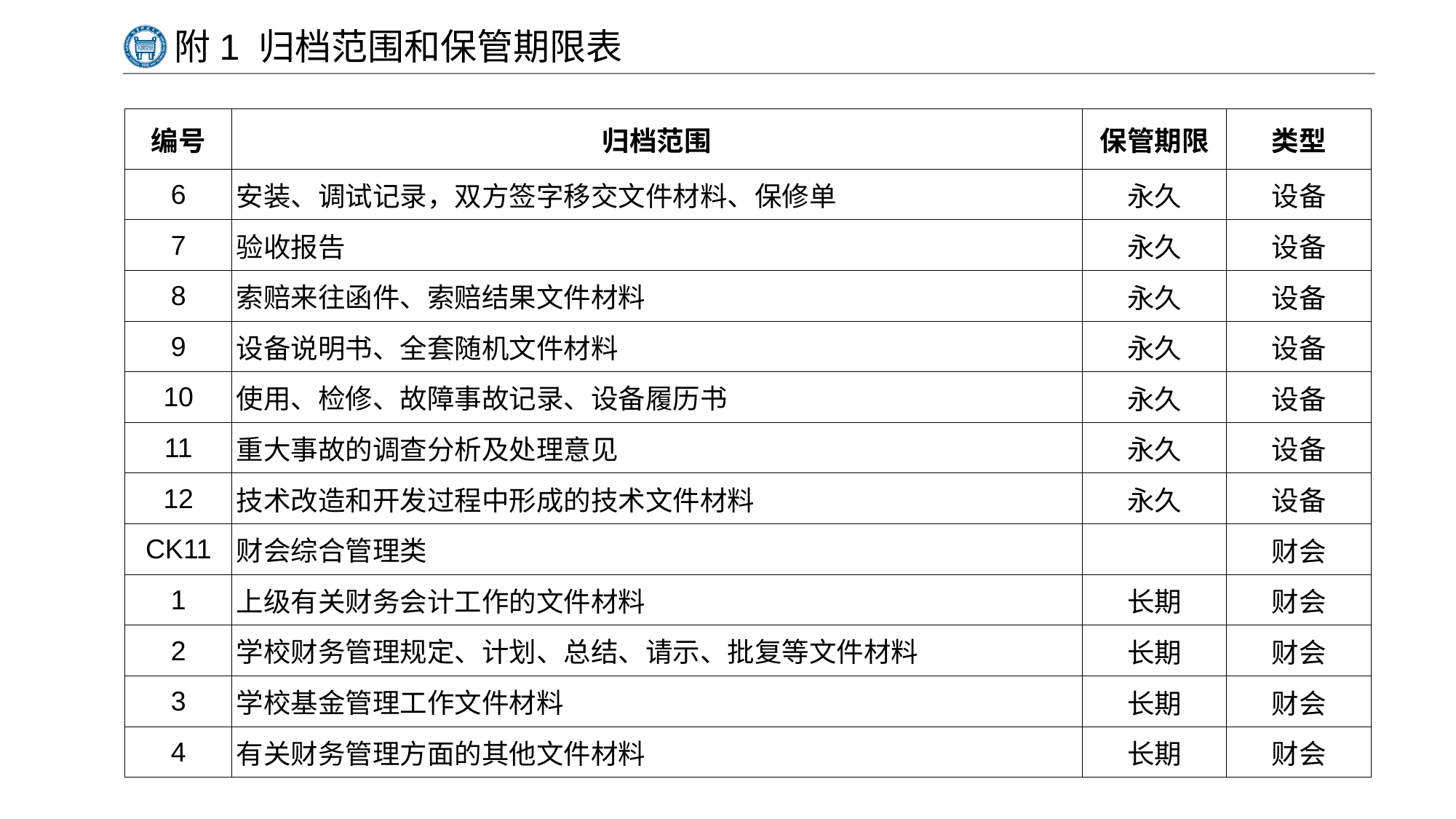

# 附1 归档范围和保管期限表
| 编号 | 归档范围 | 保管期限 | 类型 |
| --- | --- | --- | --- |
| 6 | 安装、调试记录，双方签字移交文件材料、保修单 | 永久 | 设备 |
| 7 | 验收报告 | 永久 | 设备 |
| 8 | 索赔来往函件、索赔结果文件材料 | 永久 | 设备 |
| 9 | 设备说明书、全套随机文件材料 | 永久 | 设备 |
| 10 | 使用、检修、故障事故记录、设备履历书 | 永久 | 设备 |
| 11 | 重大事故的调查分析及处理意见 | 永久 | 设备 |
| 12 | 技术改造和开发过程中形成的技术文件材料 | 永久 | 设备 |
| CK11 | 财会综合管理类 |  | 财会 |
| 1 | 上级有关财务会计工作的文件材料 | 长期 | 财会 |
| 2 | 学校财务管理规定、计划、总结、请示、批复等文件材料 | 长期 | 财会 |
| 3 | 学校基金管理工作文件材料 | 长期 | 财会 |
| 4 | 有关财务管理方面的其他文件材料 | 长期 | 财会 |